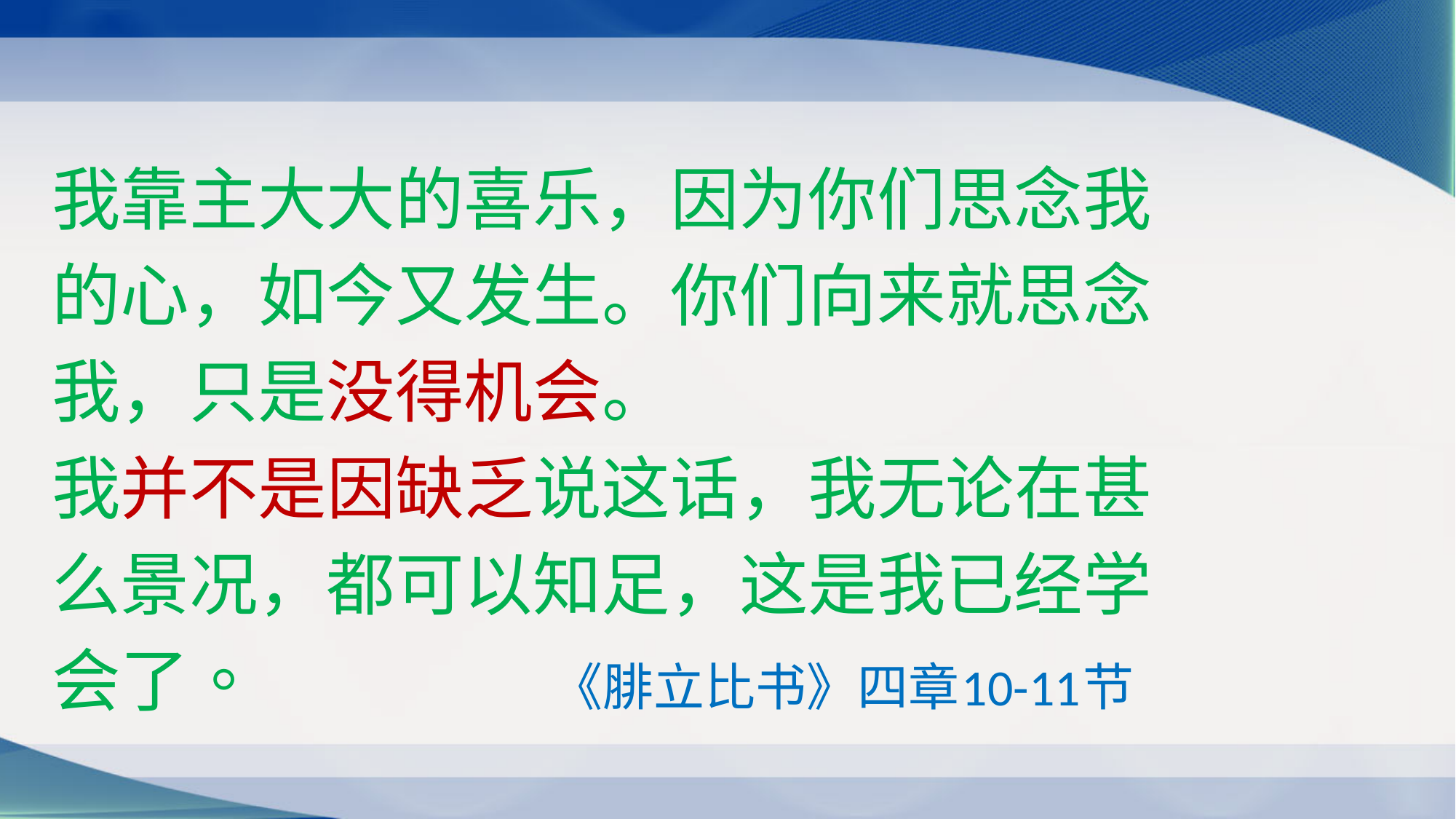

我靠主大大的喜乐，因为你们思念我
的心，如今又发生。你们向来就思念
我，只是没得机会。
我并不是因缺乏说这话，我无论在甚
么景况，都可以知足，这是我已经学
会了。                   《腓立比书》四章10-11节